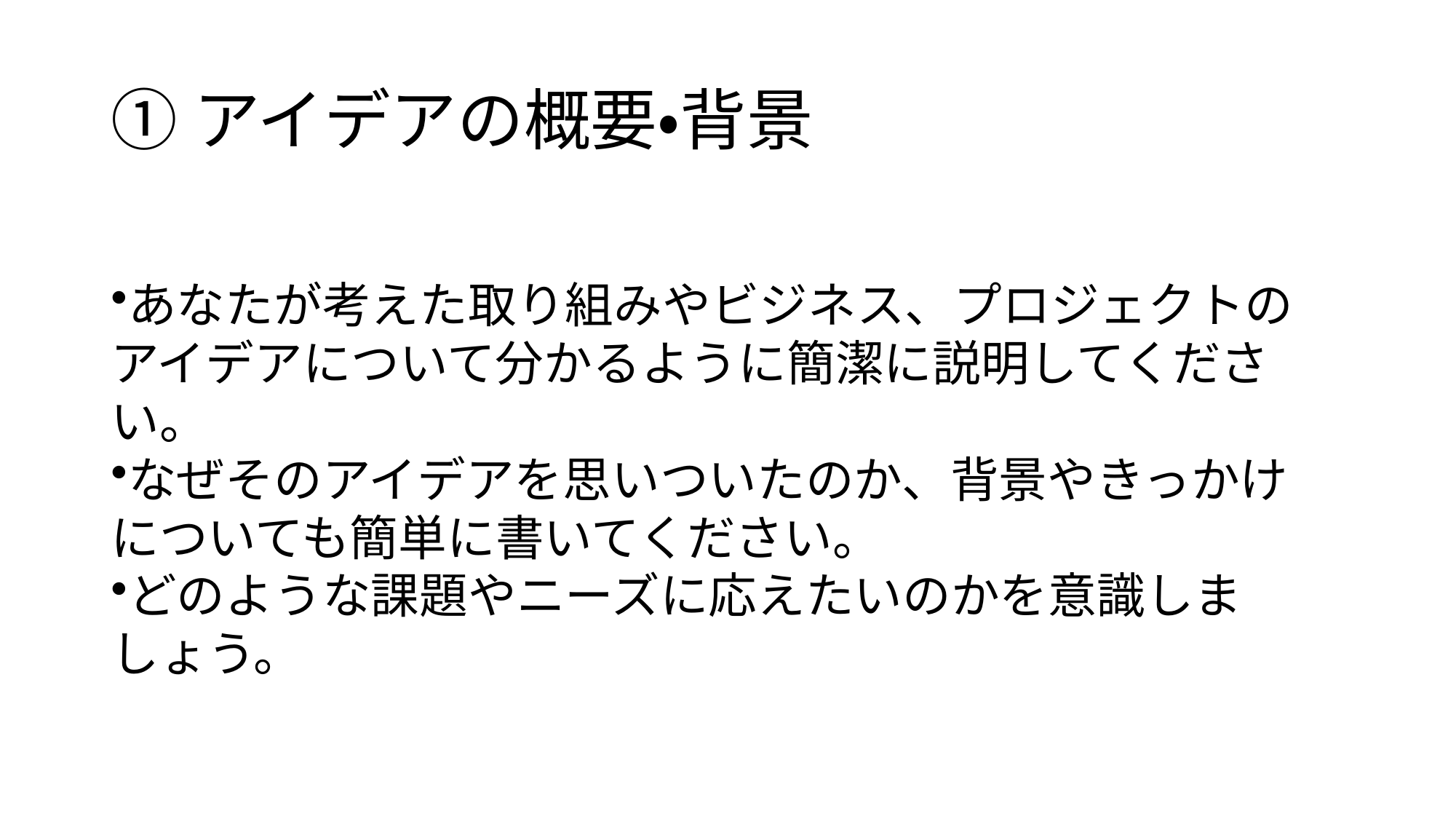

# ①アイデアの概要・背景
あなたが考えた取り組みやビジネス、プロジェクトのアイデアについて分かるように簡潔に説明してください。
なぜそのアイデアを思いついたのか、背景やきっかけについても簡単に書いてください。
どのような課題やニーズに応えたいのかを意識しましょう。